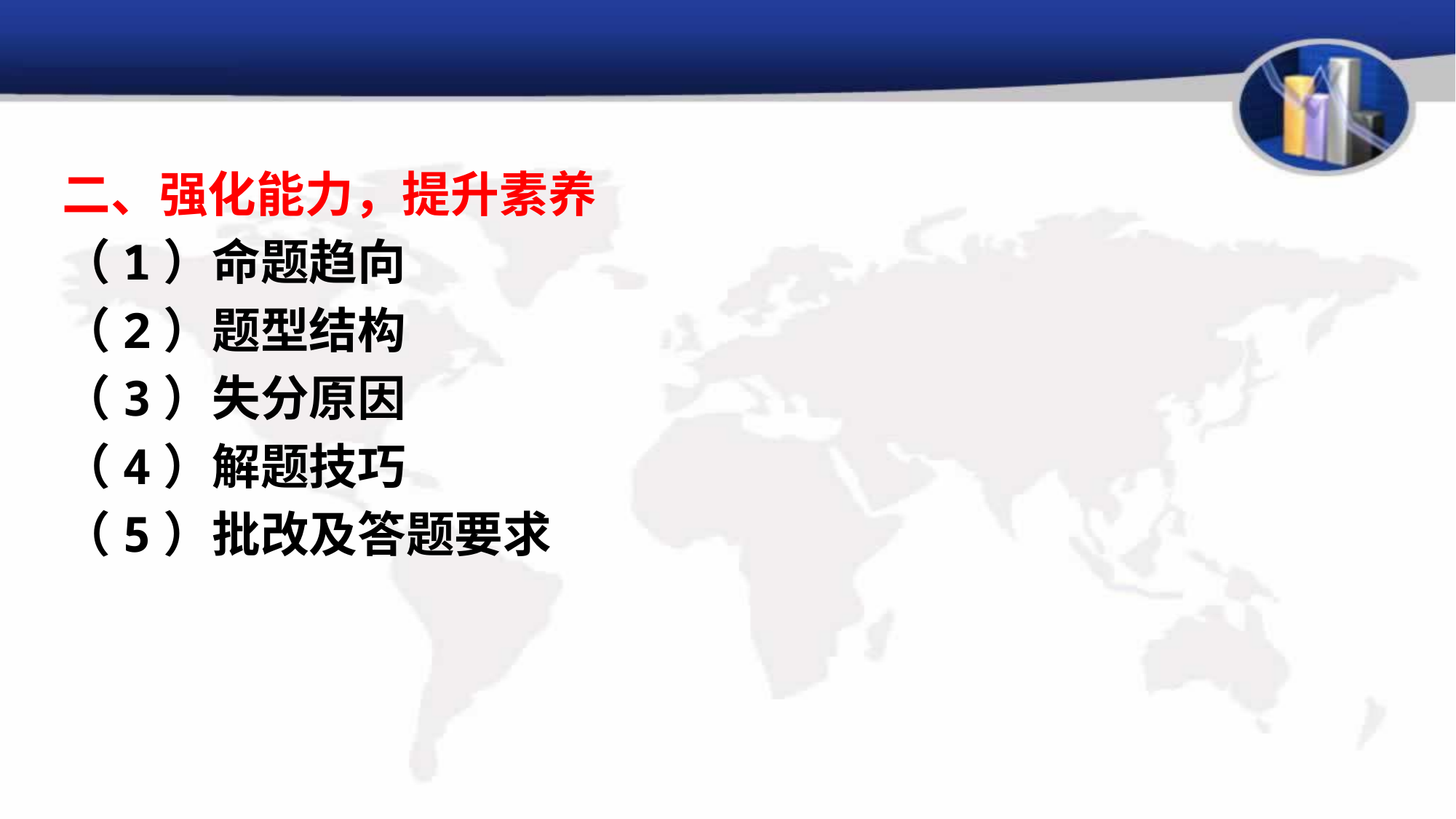

二、强化能力，提升素养
（1）命题趋向
（2）题型结构
（3）失分原因
（4）解题技巧
（5）批改及答题要求